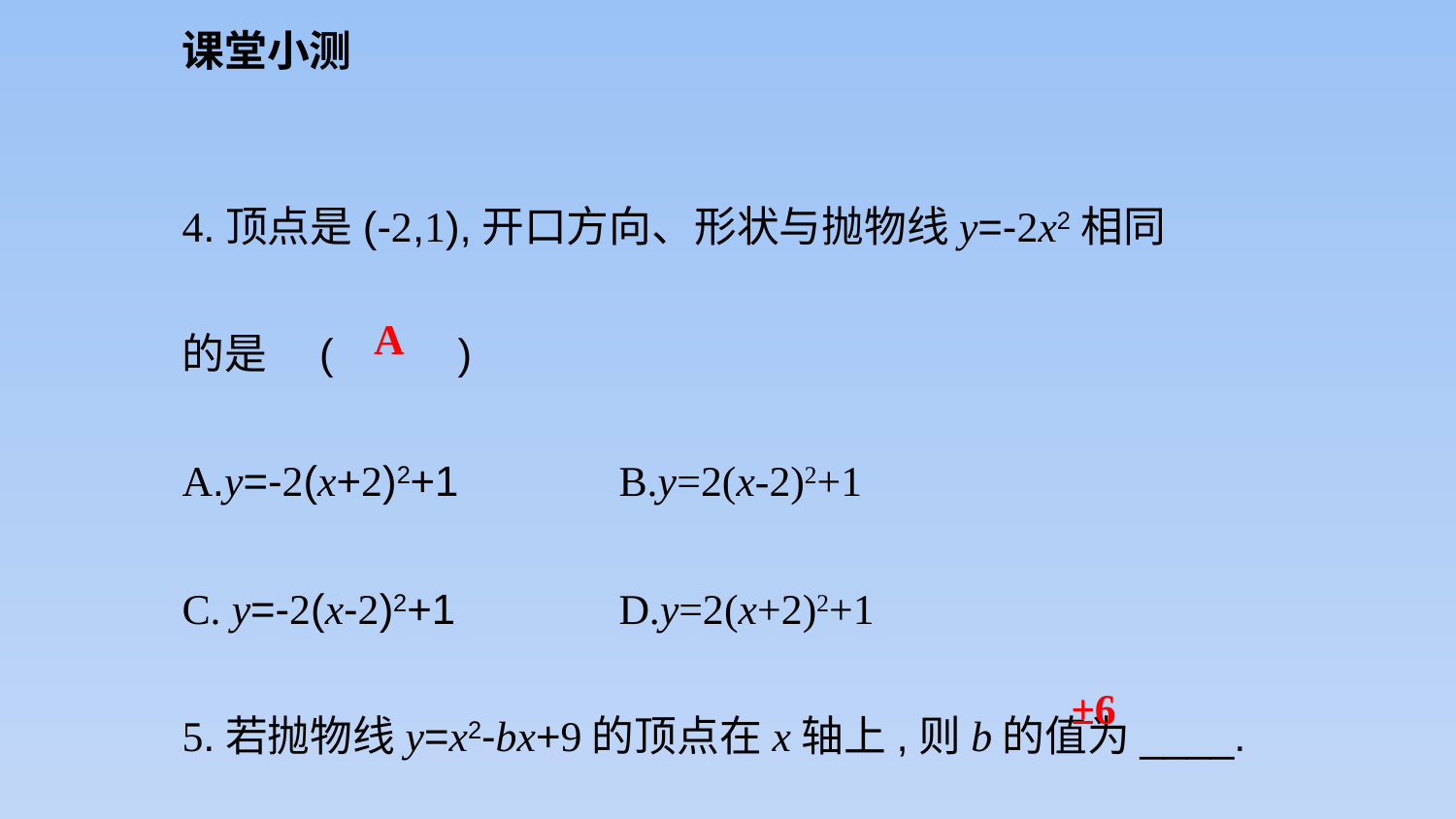

课堂小测
4.顶点是(-2,1),开口方向、形状与抛物线y=-2x2相同
的是　(　  　)
A.y=-2(x+2)2+1　	B.y=2(x-2)2+1
C. y=-2(x-2)2+1　   	D.y=2(x+2)2+1
5.若抛物线y=x2-bx+9的顶点在x轴上,则b的值为____.
A
±6